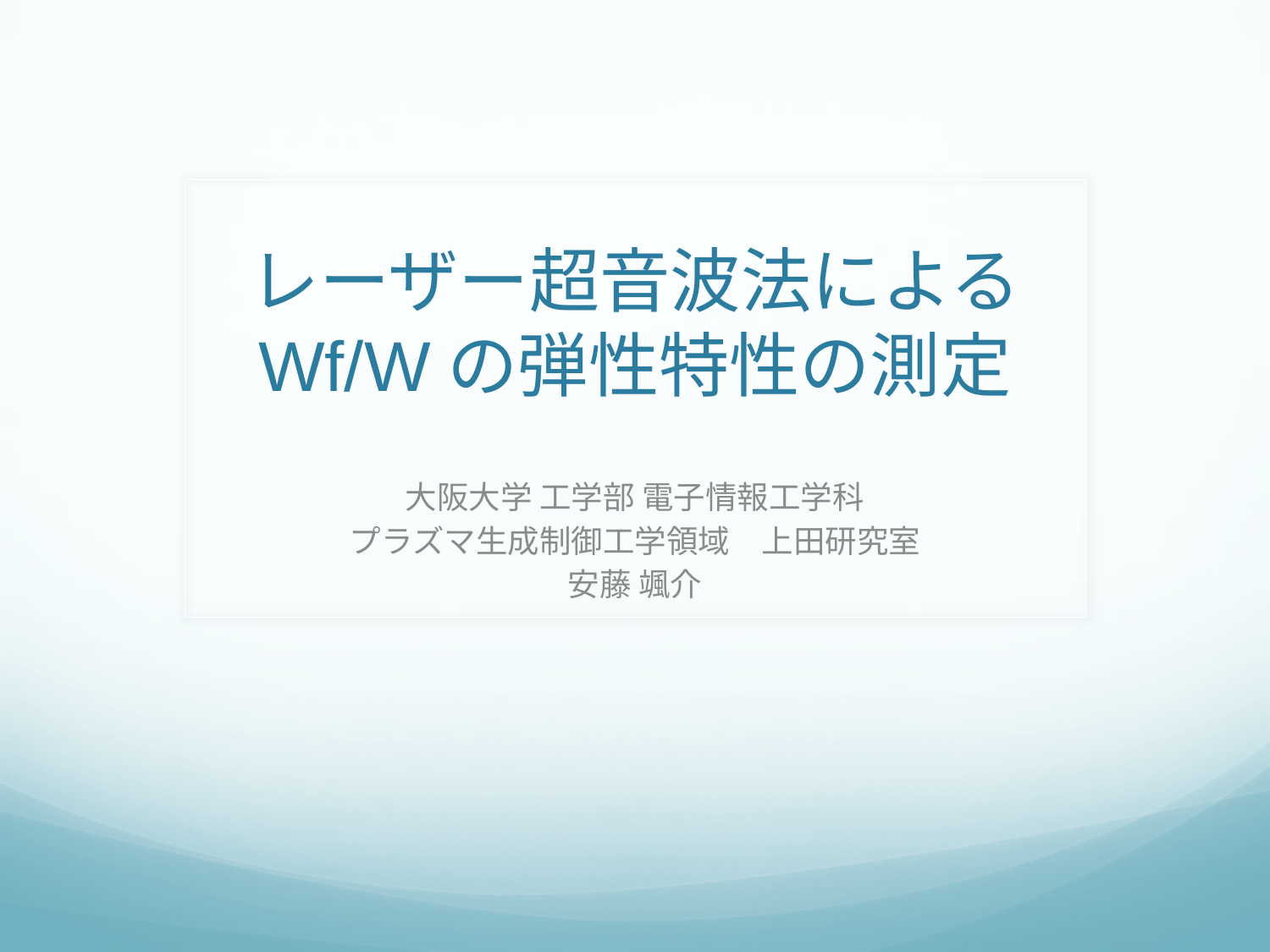

# レーザー超音波法による Wf/Wの弾性特性の測定
大阪大学 工学部 電子情報工学科
プラズマ生成制御工学領域　上田研究室
安藤 颯介